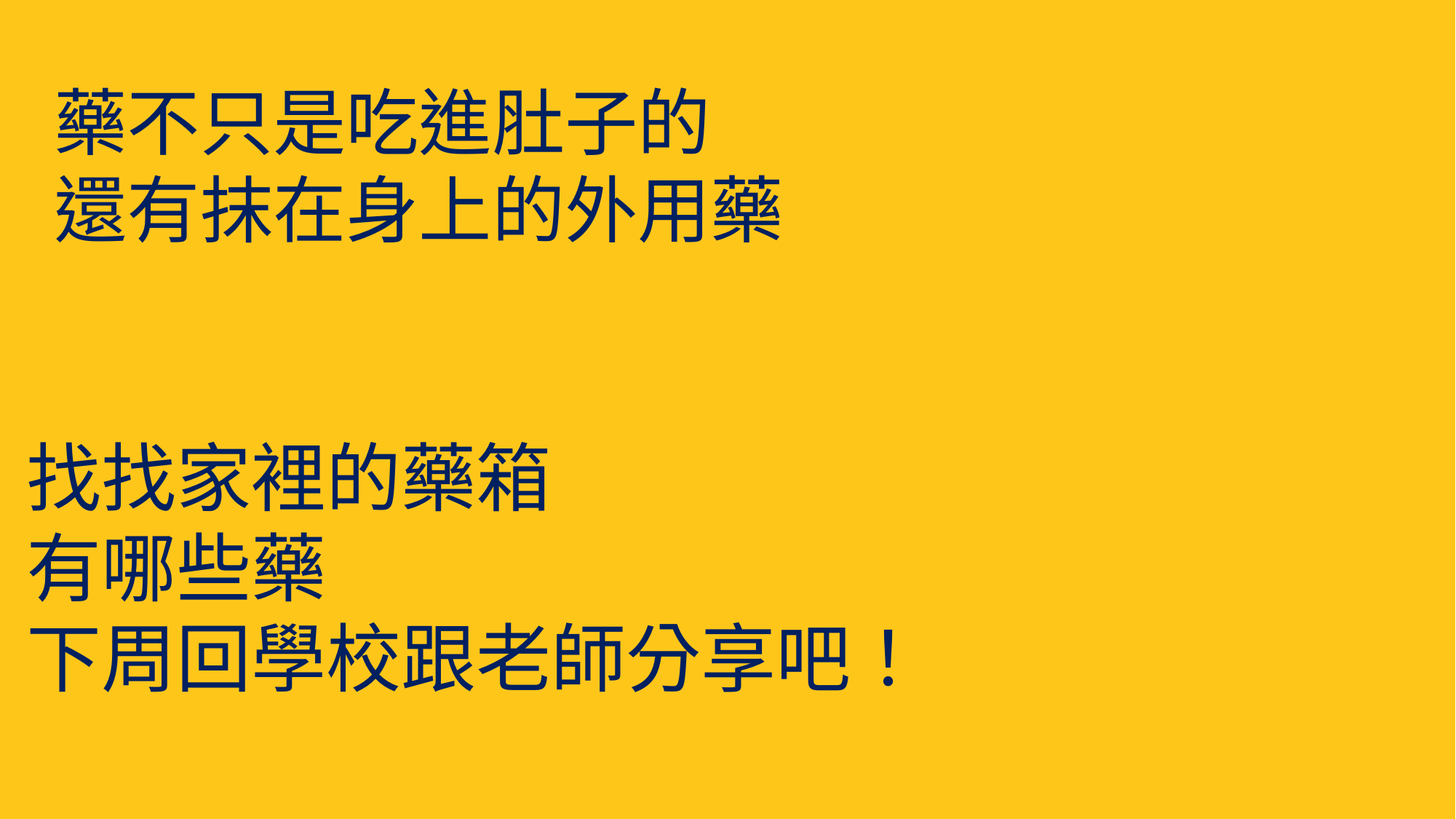

# 藥不只是吃進肚子的 還有抹在身上的外用藥
找找家裡的藥箱
有哪些藥
下周回學校跟老師分享吧！